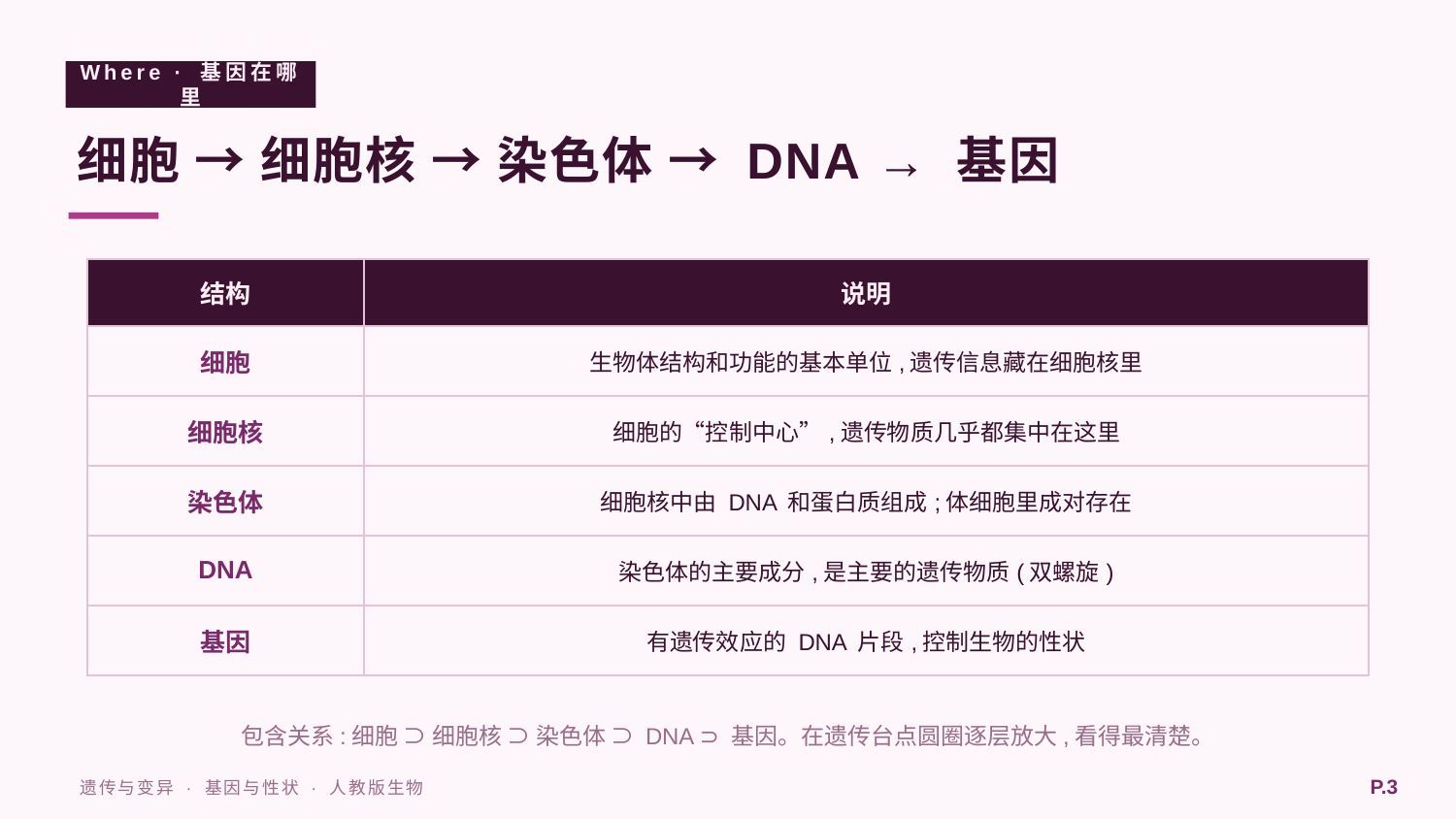

Where · 基因在哪里

细胞 → 细胞核 → 染色体 → DNA → 基因

| 结构 | 说明 |
| --- | --- |
| 细胞 | 生物体结构和功能的基本单位,遗传信息藏在细胞核里 |
| 细胞核 | 细胞的“控制中心”,遗传物质几乎都集中在这里 |
| 染色体 | 细胞核中由 DNA 和蛋白质组成;体细胞里成对存在 |
| DNA | 染色体的主要成分,是主要的遗传物质(双螺旋) |
| 基因 | 有遗传效应的 DNA 片段,控制生物的性状 |
包含关系:细胞 ⊃ 细胞核 ⊃ 染色体 ⊃ DNA ⊃ 基因。在遗传台点圆圈逐层放大,看得最清楚。
P.3
遗传与变异 · 基因与性状 · 人教版生物